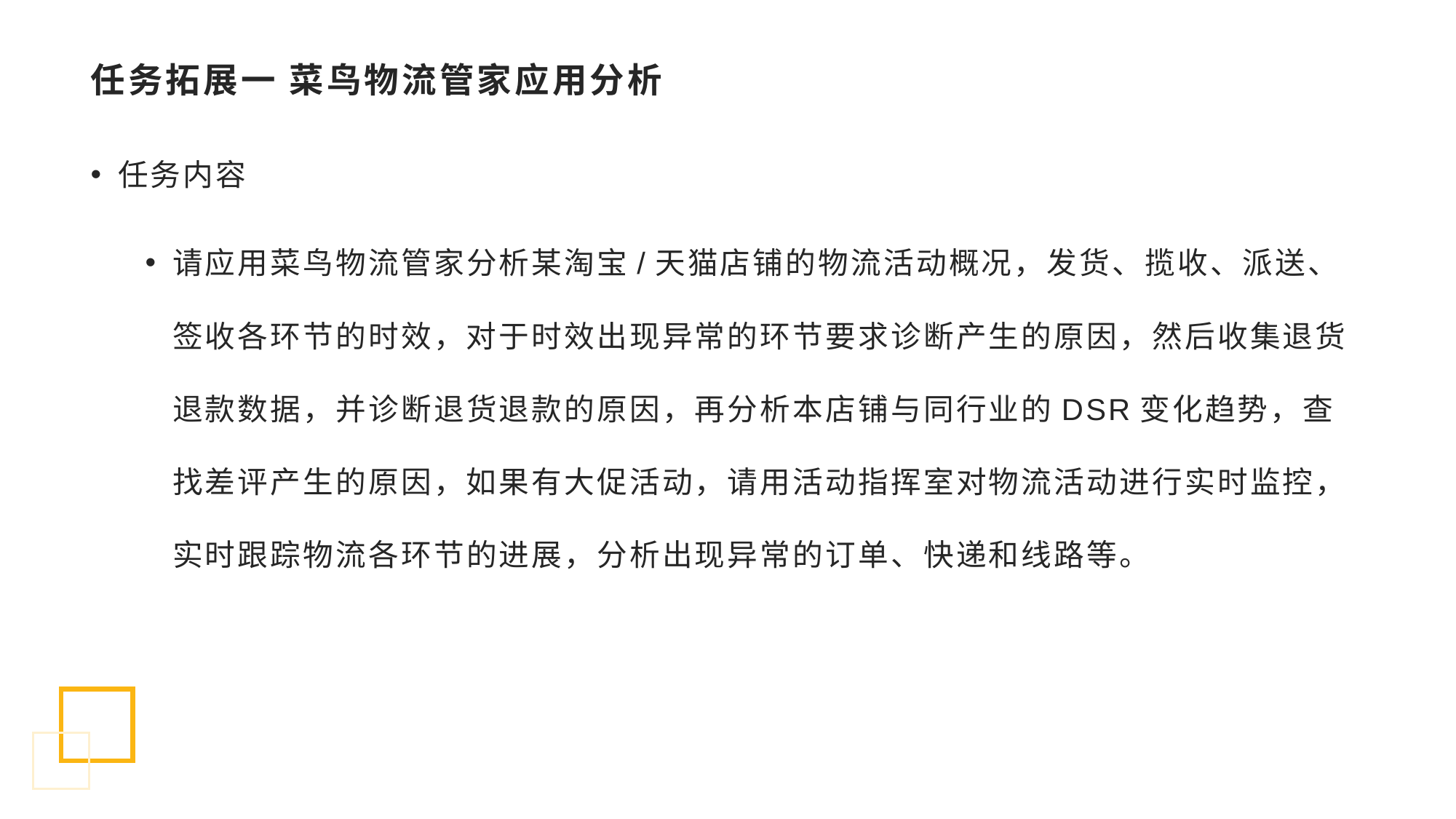

# 任务拓展一 菜鸟物流管家应用分析
任务内容
请应用菜鸟物流管家分析某淘宝/天猫店铺的物流活动概况，发货、揽收、派送、签收各环节的时效，对于时效出现异常的环节要求诊断产生的原因，然后收集退货退款数据，并诊断退货退款的原因，再分析本店铺与同行业的DSR变化趋势，查找差评产生的原因，如果有大促活动，请用活动指挥室对物流活动进行实时监控，实时跟踪物流各环节的进展，分析出现异常的订单、快递和线路等。